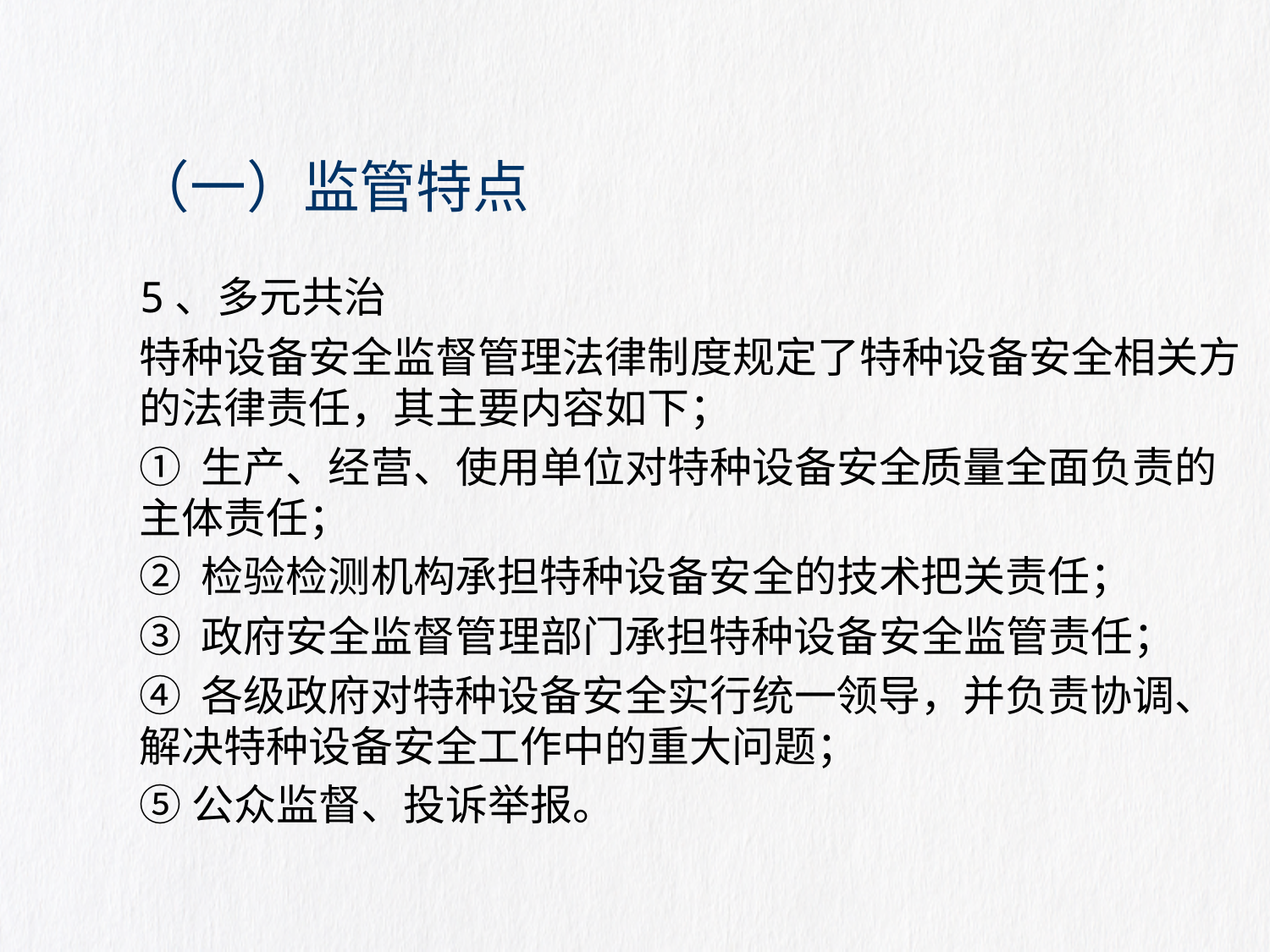

# （一）监管特点
5、多元共治
特种设备安全监督管理法律制度规定了特种设备安全相关方的法律责任，其主要内容如下；
① 生产、经营、使用单位对特种设备安全质量全面负责的主体责任；
② 检验检测机构承担特种设备安全的技术把关责任；
③ 政府安全监督管理部门承担特种设备安全监管责任；
④ 各级政府对特种设备安全实行统一领导，并负责协调、解决特种设备安全工作中的重大问题；
⑤公众监督、投诉举报。
83